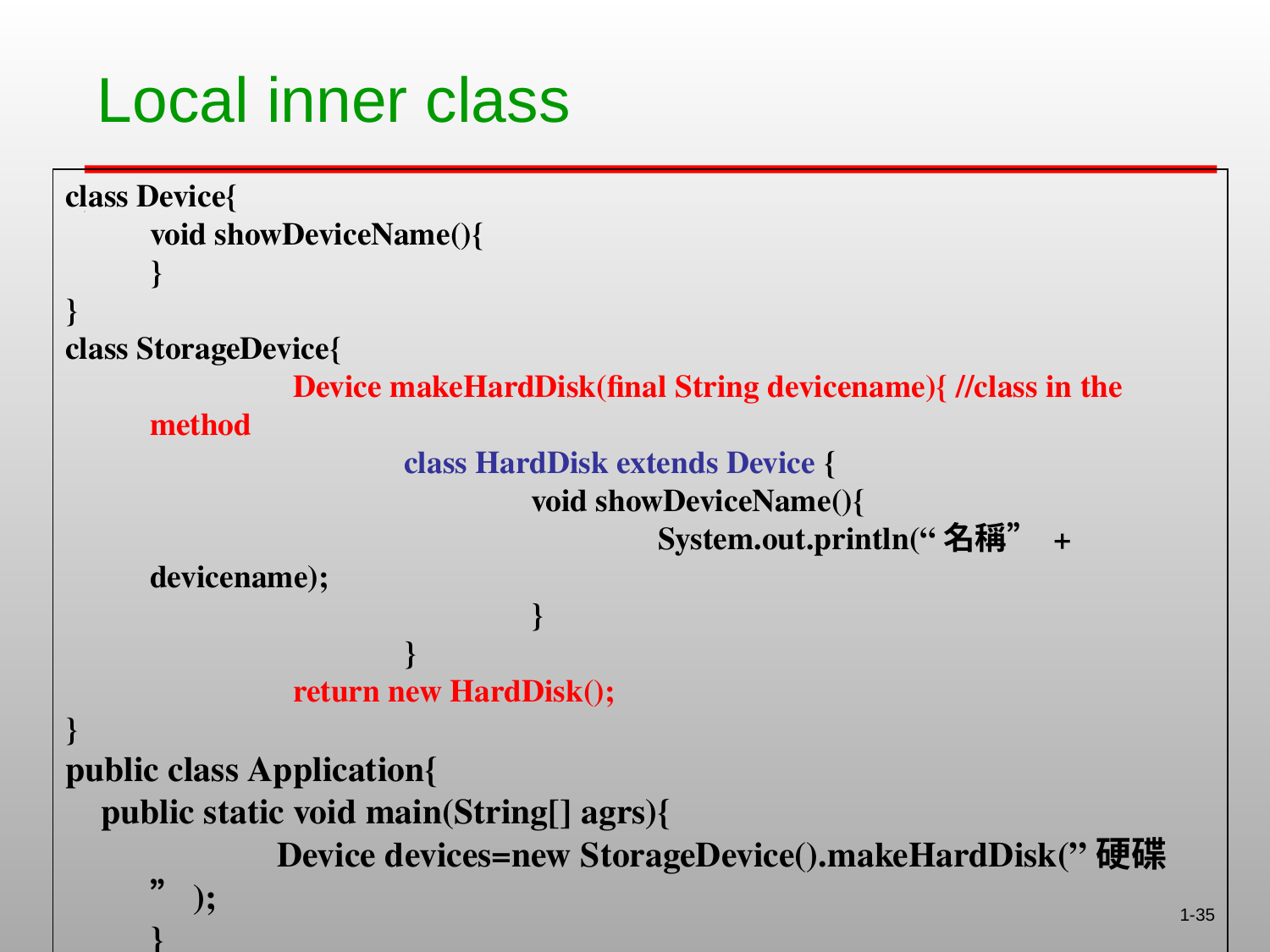

# Local inner class
class Device{
	void showDeviceName(){
	}
}
class StorageDevice{
		  Device makeHardDisk(final String devicename){ //class in the method
			class HardDisk extends Device {
		     		void showDeviceName(){
					System.out.println(“名稱” + devicename);
				}
	 		}
		  return new HardDisk();
}
public class Application{
    public static void main(String[] agrs){
		Device devices=new StorageDevice().makeHardDisk(”硬碟”);
	}
}
1-35